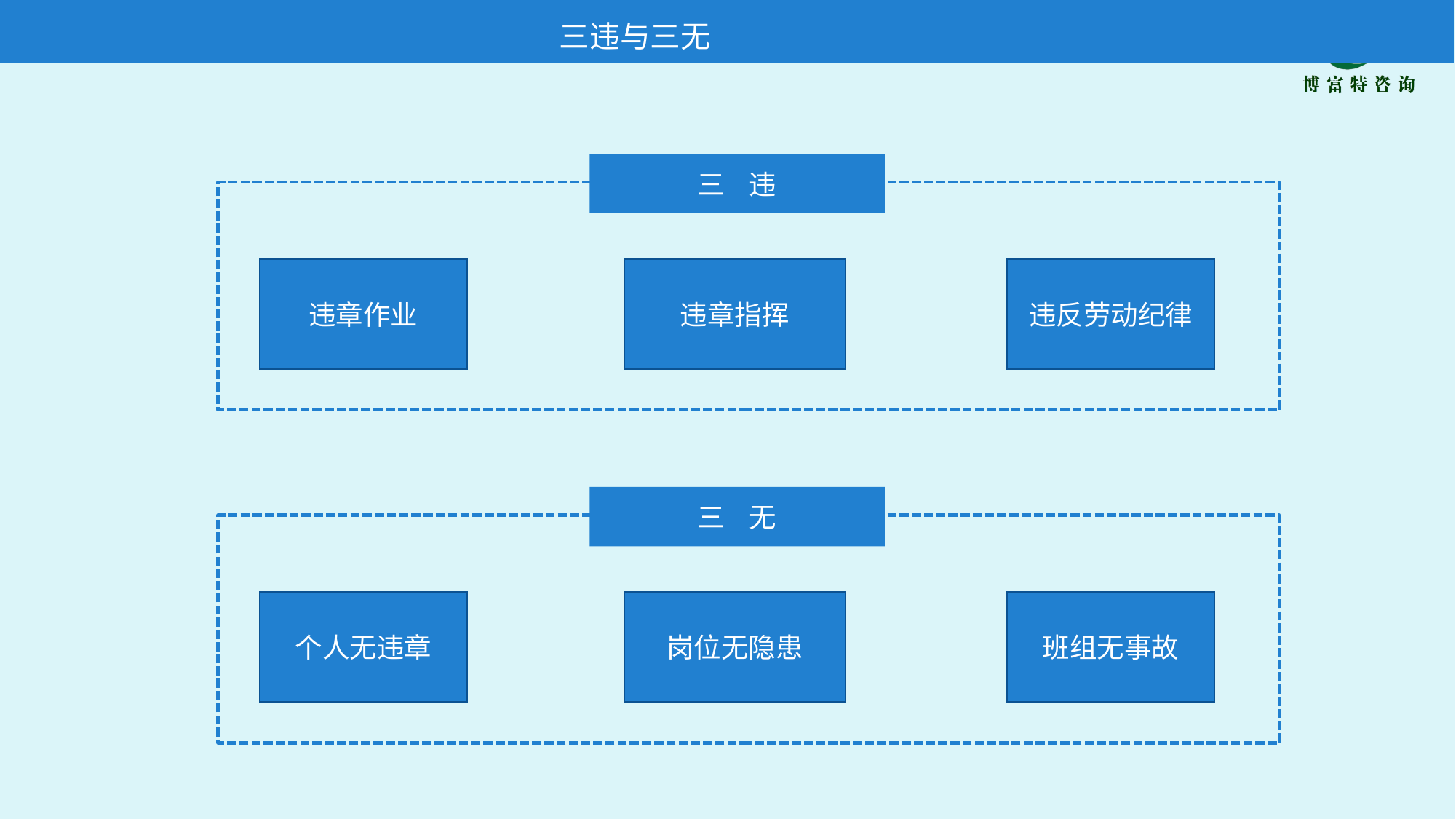

三违与三无
三    违

违章作业
违章指挥
违反劳动纪律
三    无

个人无违章
岗位无隐患
班组无事故